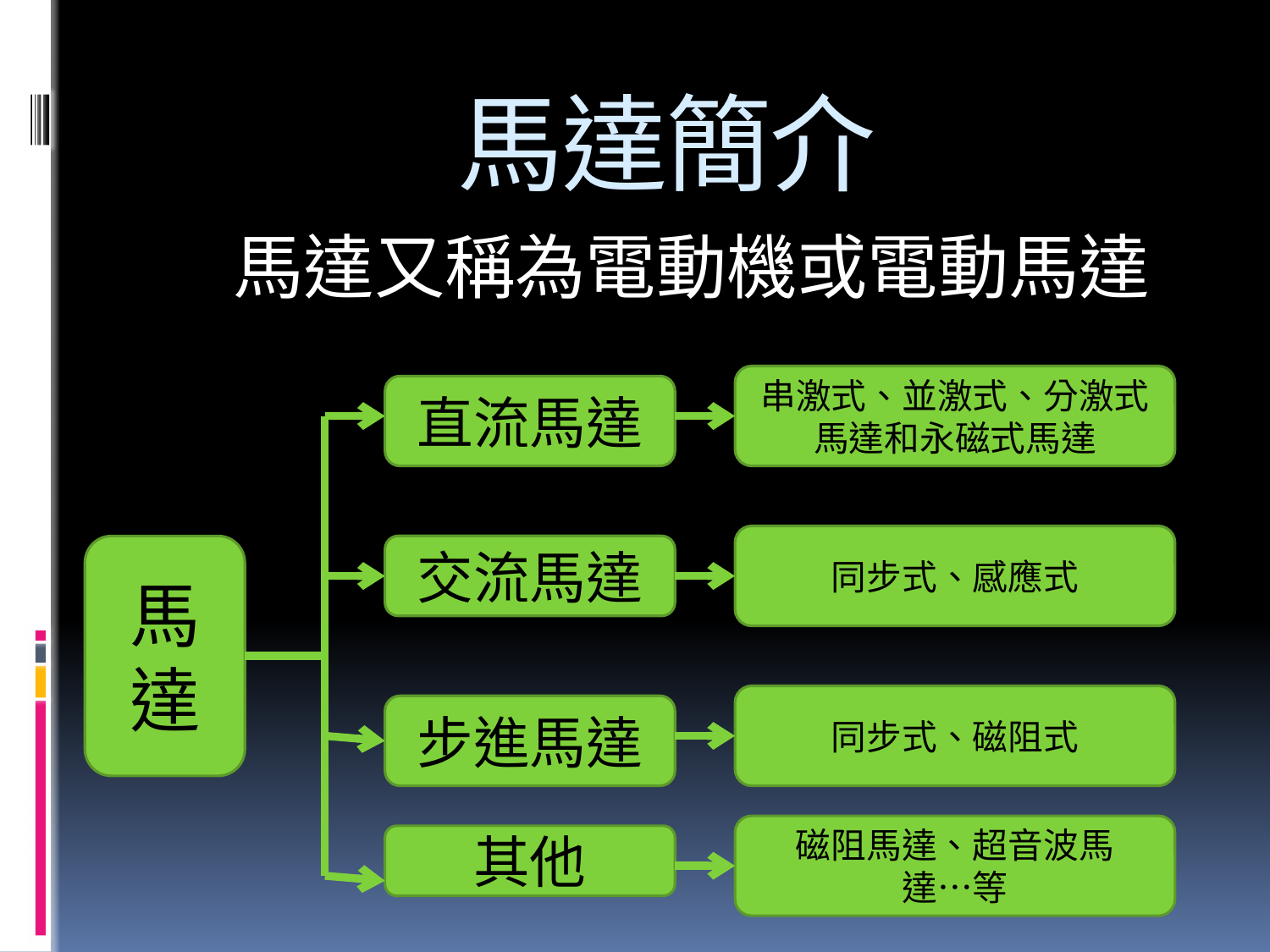

# 馬達簡介
 馬達又稱為電動機或電動馬達
串激式、並激式、分激式馬達和永磁式馬達
直流馬達
同步式、感應式
馬
達
交流馬達
同步式、磁阻式
步進馬達
磁阻馬達、超音波馬
達…等
其他